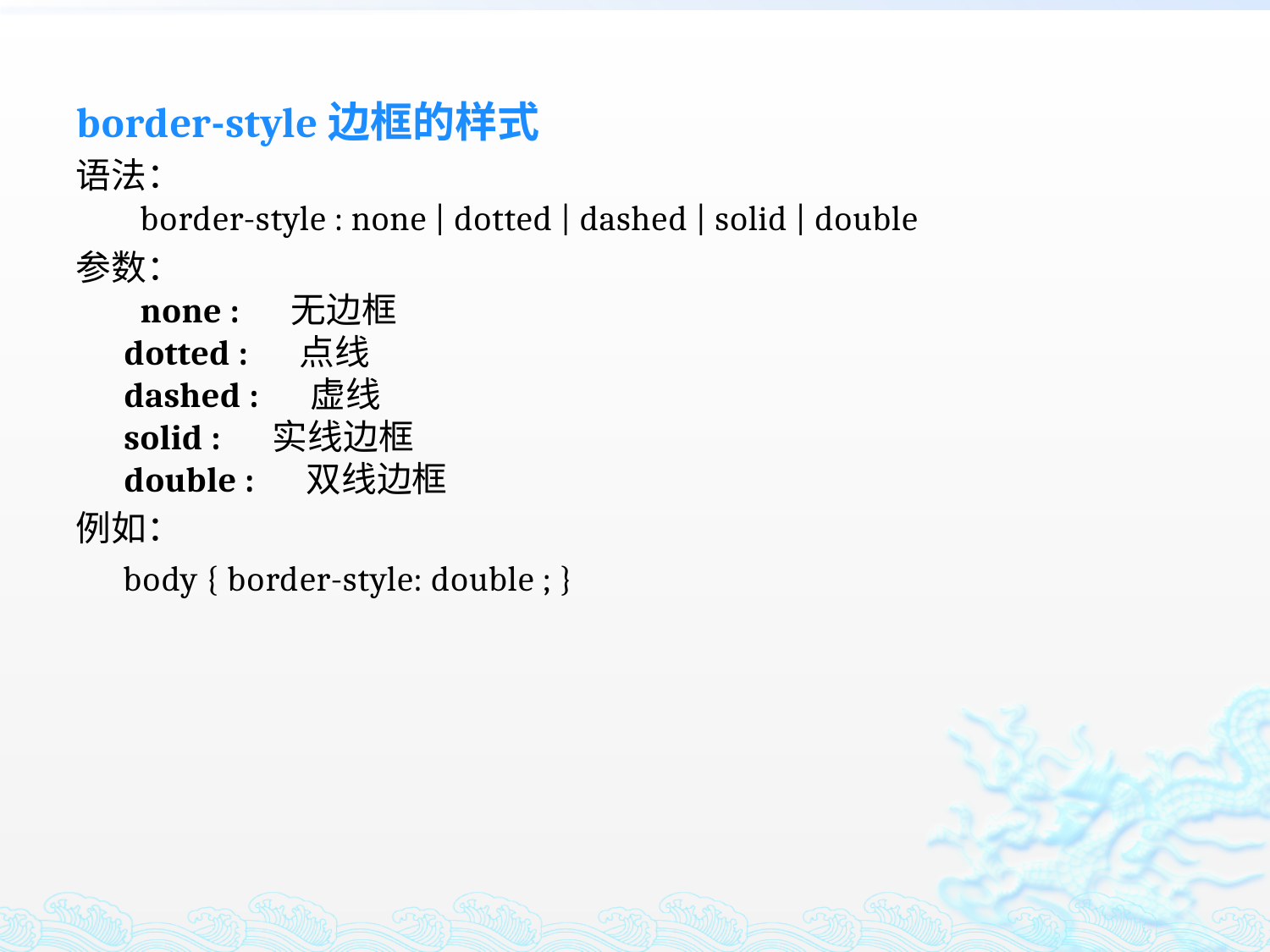

border-style边框的样式
语法：
 border-style : none | dotted | dashed | solid | double
参数：
 none : 　无边框
dotted : 　点线
dashed : 　虚线
solid : 　实线边框
double : 　双线边框
例如：
      body { border-style: double ; }